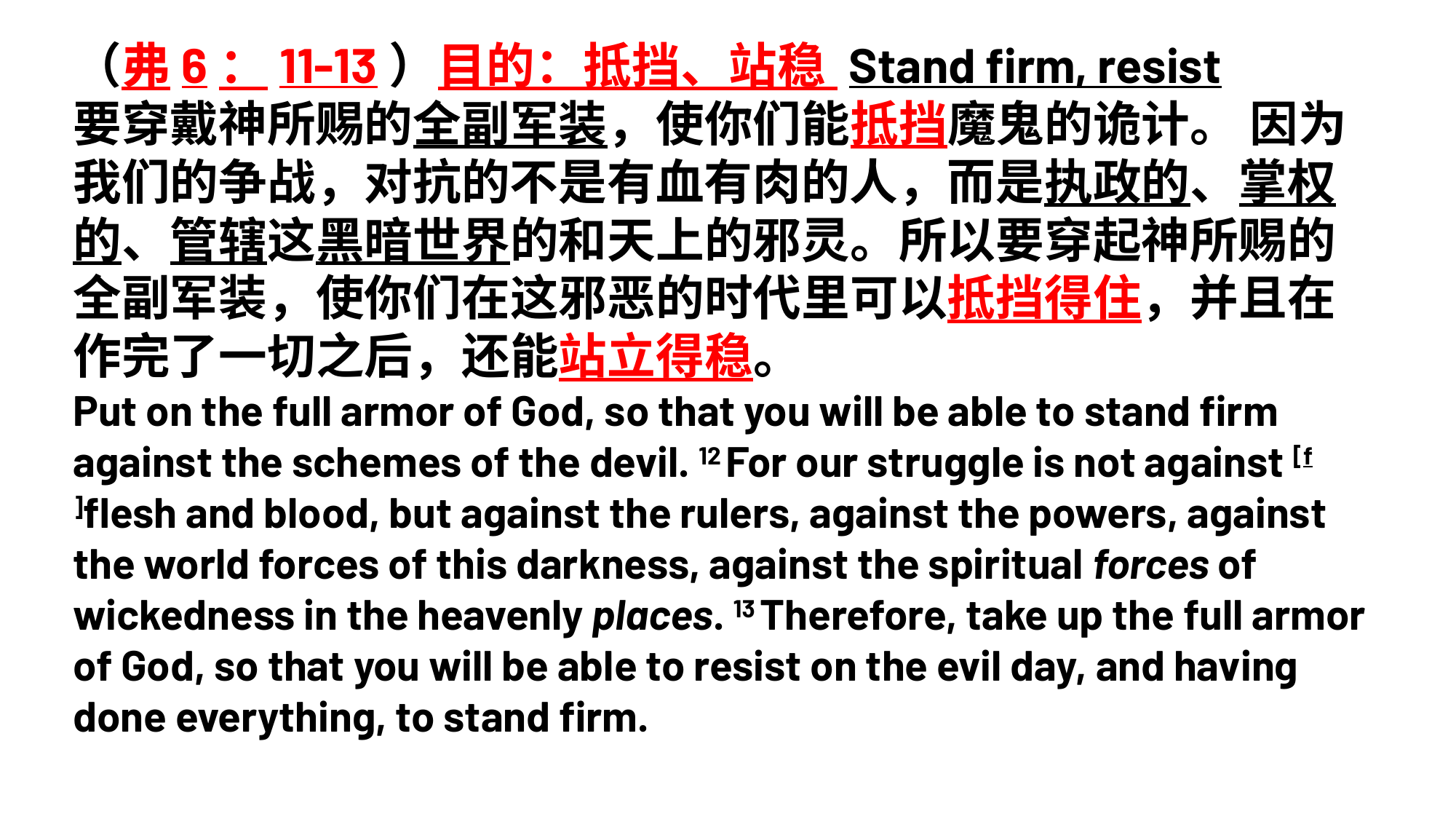

（弗6：11-13）目的：抵挡、站稳 Stand firm, resist
要穿戴神所赐的全副军装，使你们能抵挡魔鬼的诡计。 因为我们的争战，对抗的不是有血有肉的人，而是执政的、掌权的、管辖这黑暗世界的和天上的邪灵。所以要穿起神所赐的全副军装，使你们在这邪恶的时代里可以抵挡得住，并且在作完了一切之后，还能站立得稳。
Put on the full armor of God, so that you will be able to stand firm against the schemes of the devil. 12 For our struggle is not against [f]flesh and blood, but against the rulers, against the powers, against the world forces of this darkness, against the spiritual forces of wickedness in the heavenly places. 13 Therefore, take up the full armor of God, so that you will be able to resist on the evil day, and having done everything, to stand firm.